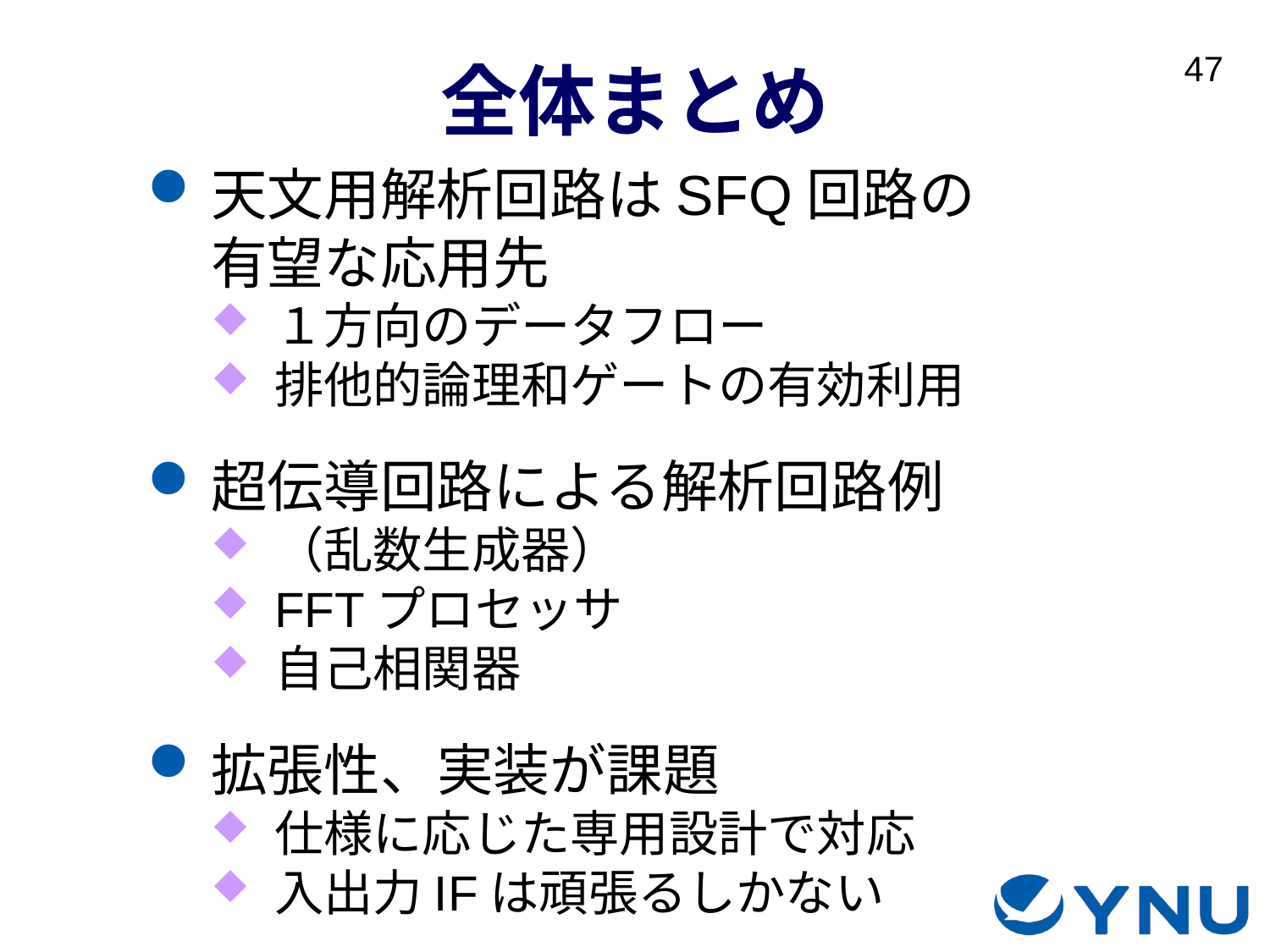

# 全体まとめ
天文用解析回路はSFQ回路の
有望な応用先
１方向のデータフロー
排他的論理和ゲートの有効利用

超伝導回路による解析回路例
（乱数生成器）
FFTプロセッサ
自己相関器

拡張性、実装が課題
仕様に応じた専用設計で対応
入出力IFは頑張るしかない